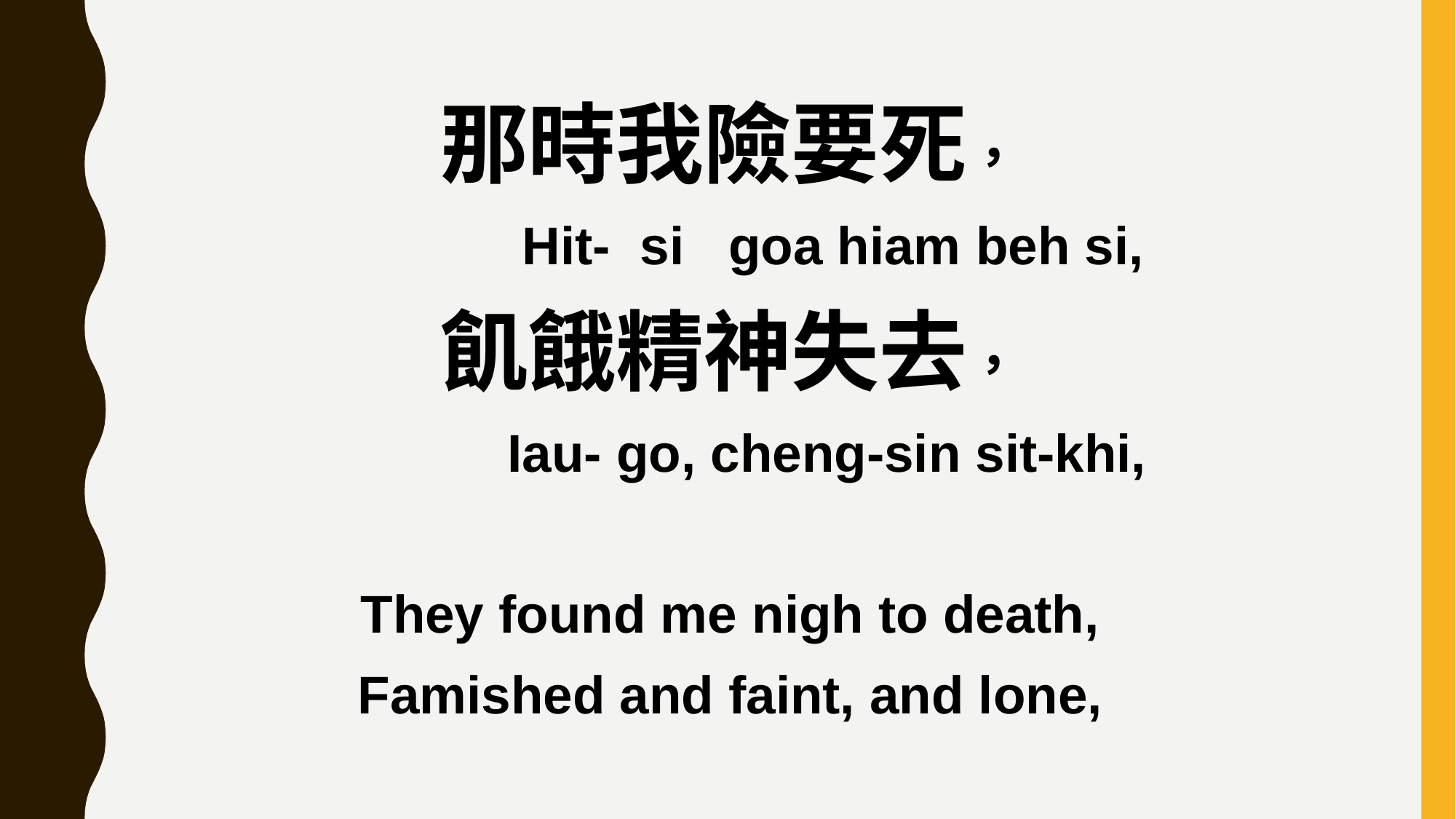

那時我險要死，
                      Hit-  si   goa hiam beh si,
飢餓精神失去，
                     Iau- go, cheng-sin sit-khi,

They found me nigh to death,
Famished and faint, and lone,